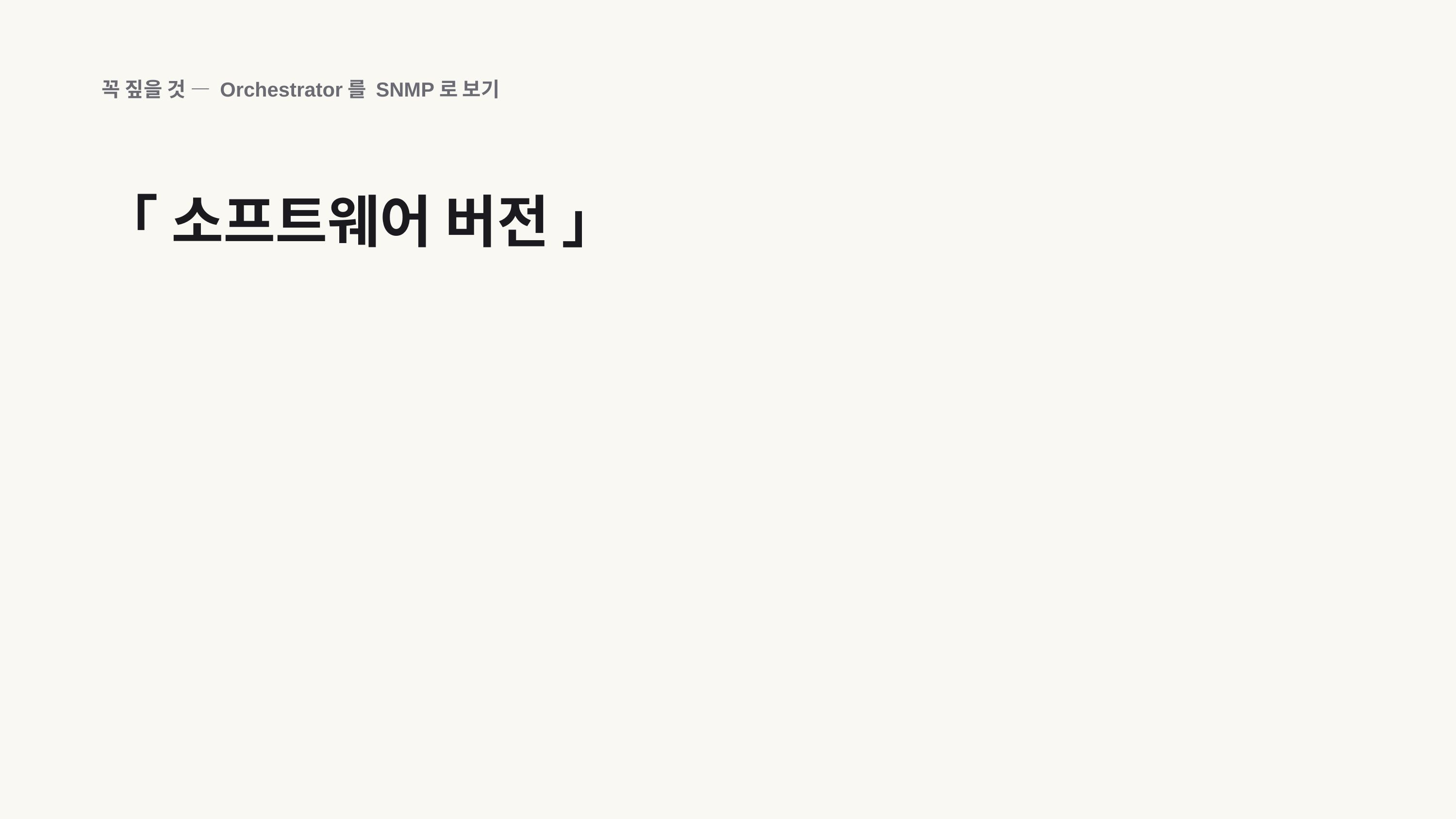

꼭 짚을 것 — Orchestrator를 SNMP로 보기
「 소프트웨어 버전 」